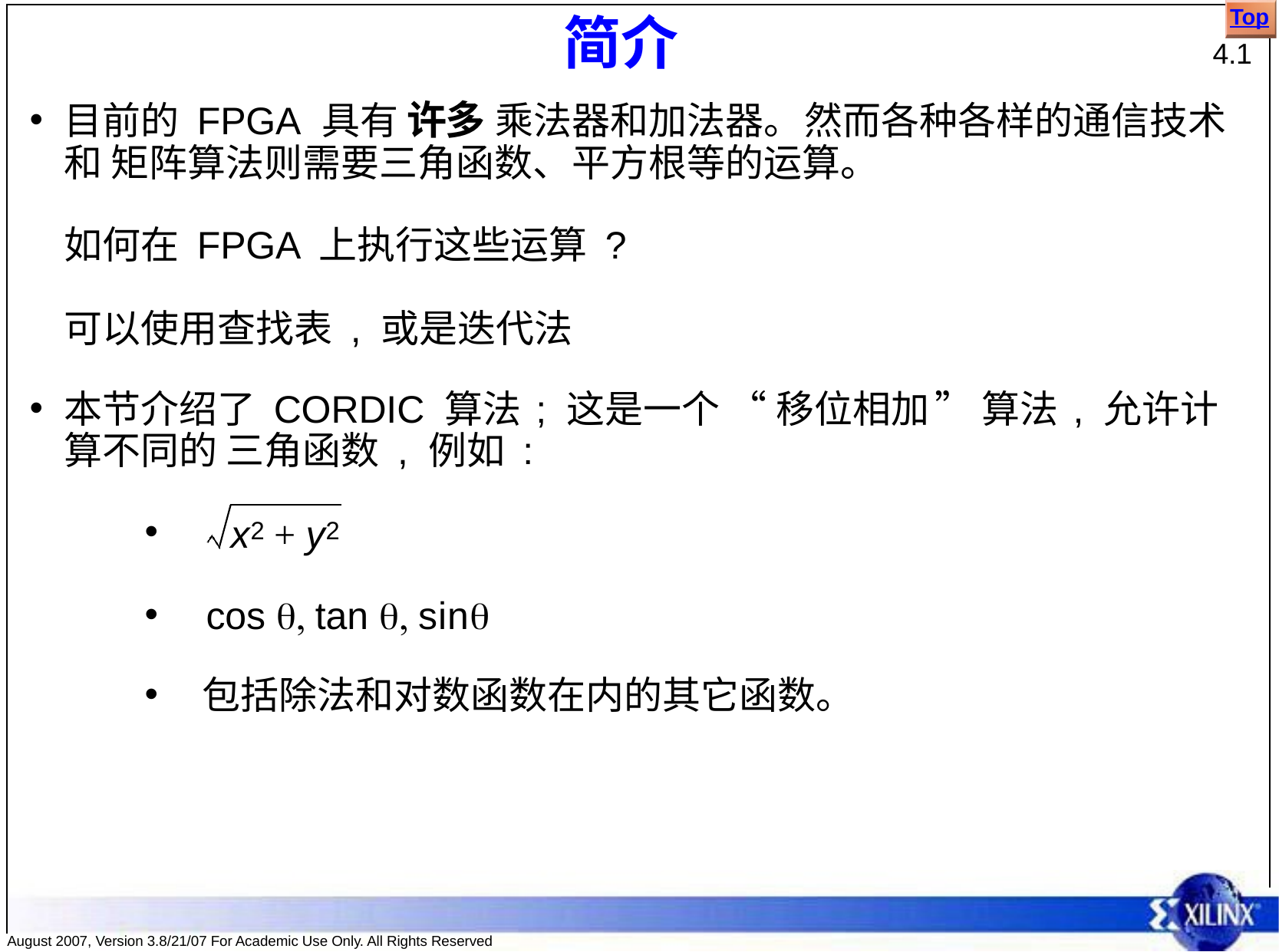

Top
# 简介
4.1
目前的 FPGA 具有 许多 乘法器和加法器。然而各种各样的通信技术和 矩阵算法则需要三角函数、平方根等的运算。
如何在 FPGA 上执行这些运算 ?
可以使用查找表 , 或是迭代法
本节介绍了 CORDIC 算法; 这是一个 “ 移位相加” 算法, 允许计算不同的 三角函数 , 例如 :
x2 + y2
cos θ, tan θ, sinθ
包括除法和对数函数在内的其它函数。

August 2007, Version 3.8/21/07 For Academic Use Only. All Rights Reserved